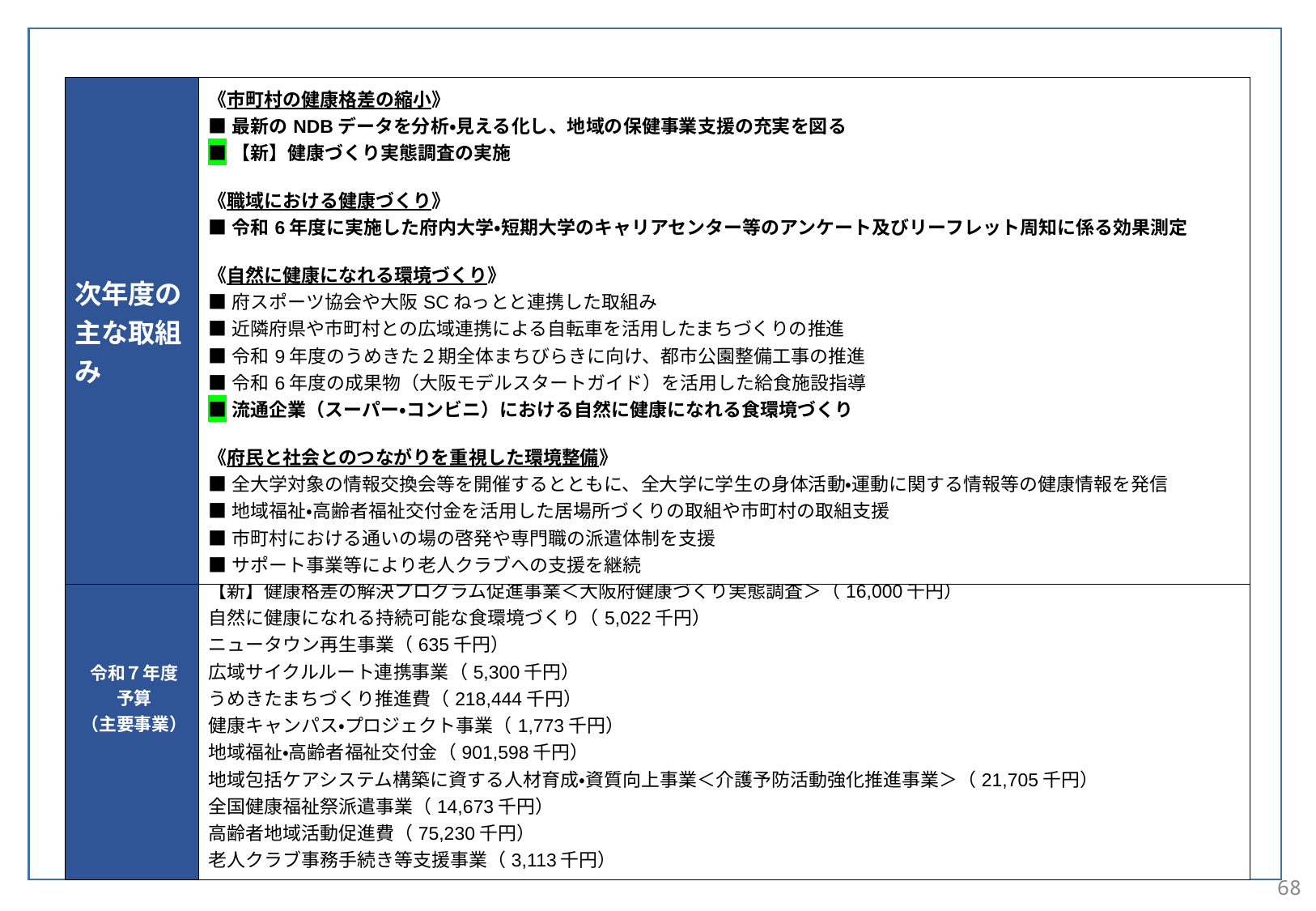

| 次年度の主な取組み | 《市町村の健康格差の縮小》 ■最新のNDBデータを分析・見える化し、地域の保健事業支援の充実を図る ■【新】健康づくり実態調査の実施 《職域における健康づくり》 ■令和6年度に実施した府内大学・短期大学のキャリアセンター等のアンケート及びリーフレット周知に係る効果測定 《自然に健康になれる環境づくり》 ■府スポーツ協会や大阪SCねっとと連携した取組み ■近隣府県や市町村との広域連携による自転車を活用したまちづくりの推進 ■令和9年度のうめきた２期全体まちびらきに向け、都市公園整備工事の推進 ■令和6年度の成果物（大阪モデルスタートガイド）を活用した給食施設指導 ■流通企業（スーパー・コンビニ）における自然に健康になれる食環境づくり 《府民と社会とのつながりを重視した環境整備》 ■全大学対象の情報交換会等を開催するとともに、全大学に学生の身体活動・運動に関する情報等の健康情報を発信 ■地域福祉・高齢者福祉交付金を活用した居場所づくりの取組や市町村の取組支援 ■市町村における通いの場の啓発や専門職の派遣体制を支援 ■サポート事業等により老人クラブへの支援を継続 |
| --- | --- |
| 令和７年度 予算 （主要事業） | 国民健康保険ヘルスアップ支援事業＜国保連合会と共に行う府域の地域診断事業＞（32,861千円） 健康格差の解決プログラム促進事業＜格差解決に向けた健康づくりの見える化事業＞（9,675千円） 【新】健康格差の解決プログラム促進事業＜大阪府健康づくり実態調査＞（16,000千円） 自然に健康になれる持続可能な食環境づくり（5,022千円） ニュータウン再生事業（635千円） 広域サイクルルート連携事業（5,300千円） うめきたまちづくり推進費（218,444千円） 健康キャンパス・プロジェクト事業（1,773千円） 地域福祉・高齢者福祉交付金（901,598千円） 地域包括ケアシステム構築に資する人材育成・資質向上事業＜介護予防活動強化推進事業＞（21,705千円） 全国健康福祉祭派遣事業（14,673千円） 高齢者地域活動促進費（75,230千円） 老人クラブ事務手続き等支援事業（3,113千円） |
| --- | --- |
68